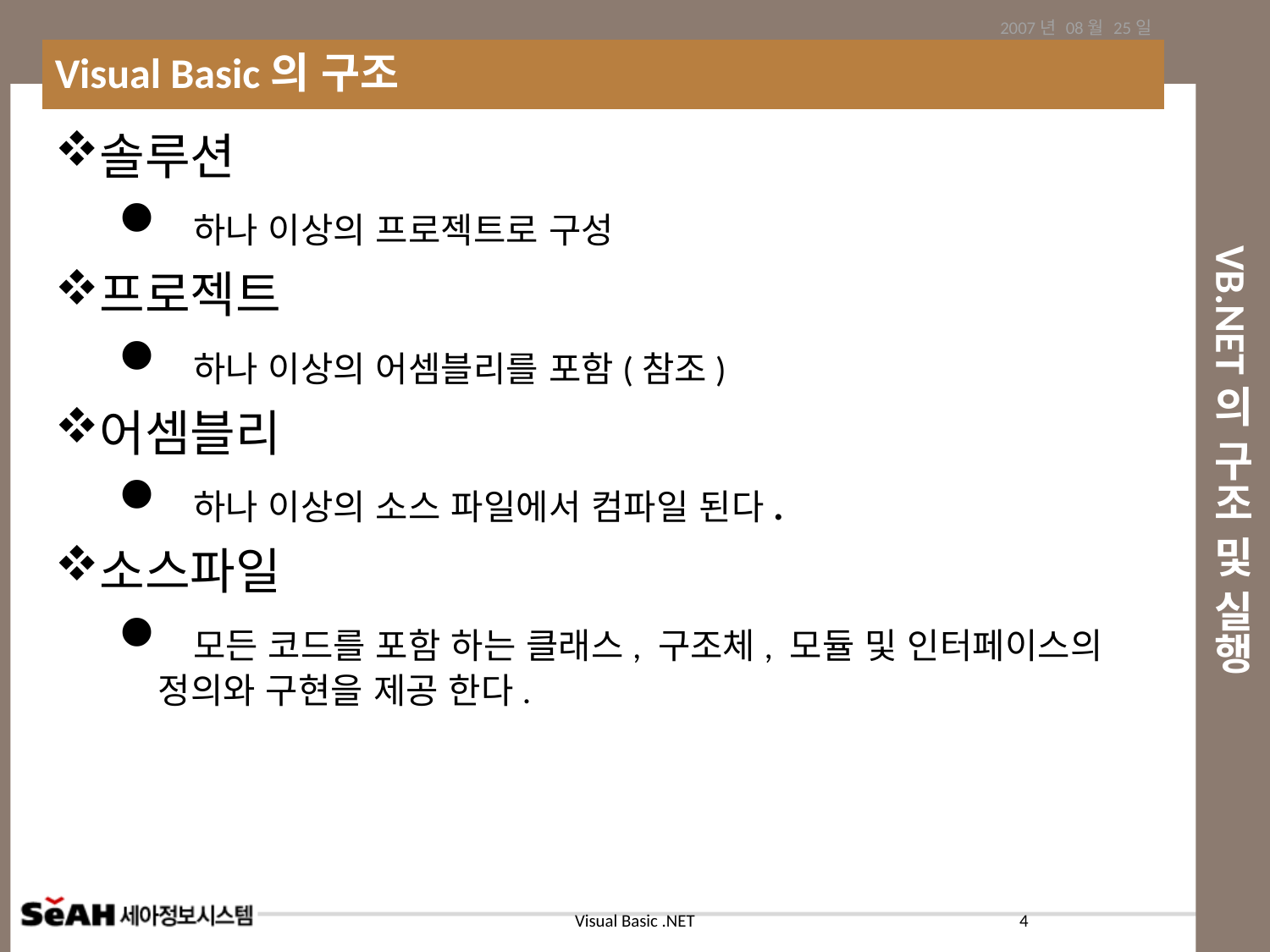

2007년 08월 25일
Visual Basic의 구조
# VB.NET의 구조 및 실행
솔루션
 하나 이상의 프로젝트로 구성
프로젝트
 하나 이상의 어셈블리를 포함(참조)
어셈블리
 하나 이상의 소스 파일에서 컴파일 된다.
소스파일
 모든 코드를 포함 하는 클래스, 구조체, 모듈 및 인터페이스의 정의와 구현을 제공 한다.

4
Visual Basic .NET